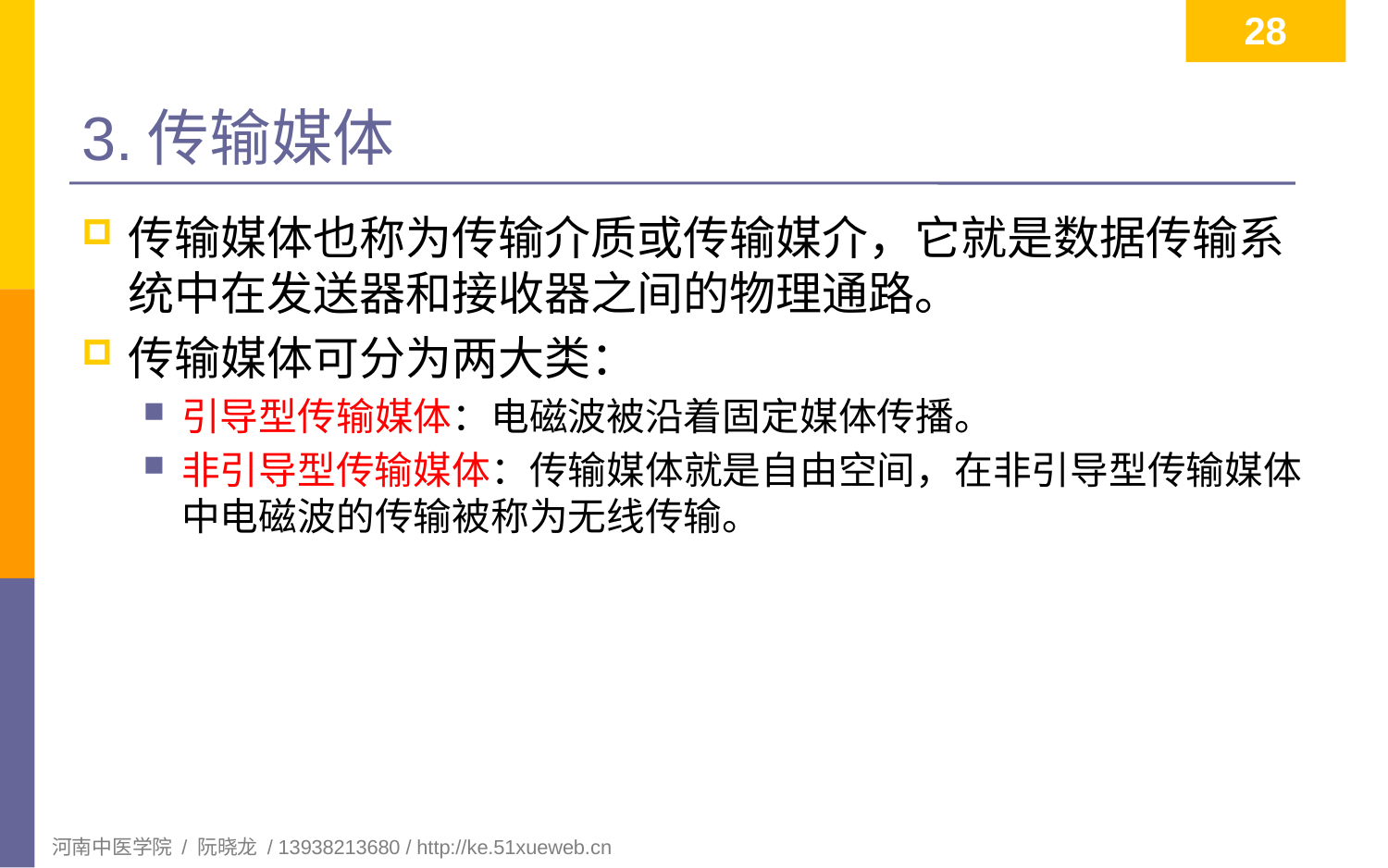

28
# 3.传输媒体

传输媒体也称为传输介质或传输媒介，它就是数据传输系统中在发送器和接收器之间的物理通路。
传输媒体可分为两大类：
引导型传输媒体：电磁波被沿着固定媒体传播。
非引导型传输媒体：传输媒体就是自由空间，在非引导型传输媒体中电磁波的传输被称为无线传输。